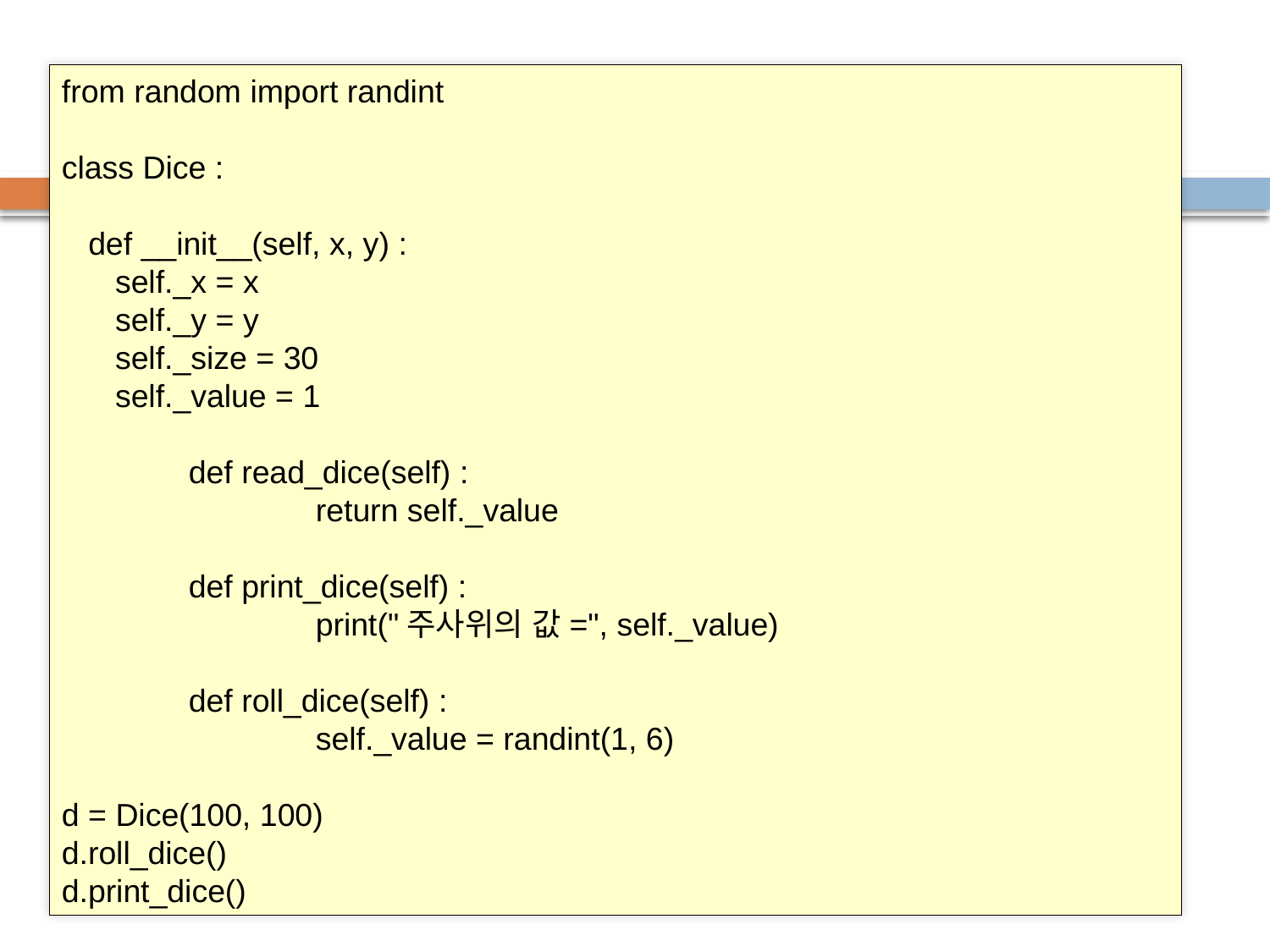

# Solution:
from random import randint

class Dice :

   def __init__(self, x, y) :
      self._x = x
      self._y = y
      self._size = 30
      self._value = 1

	def read_dice(self) :
  		return self._value

	def print_dice(self) :
  		print("주사위의 값=", self._value)

	def roll_dice(self) :
  		self._value = randint(1, 6)

d = Dice(100, 100)
d.roll_dice()
d.print_dice()